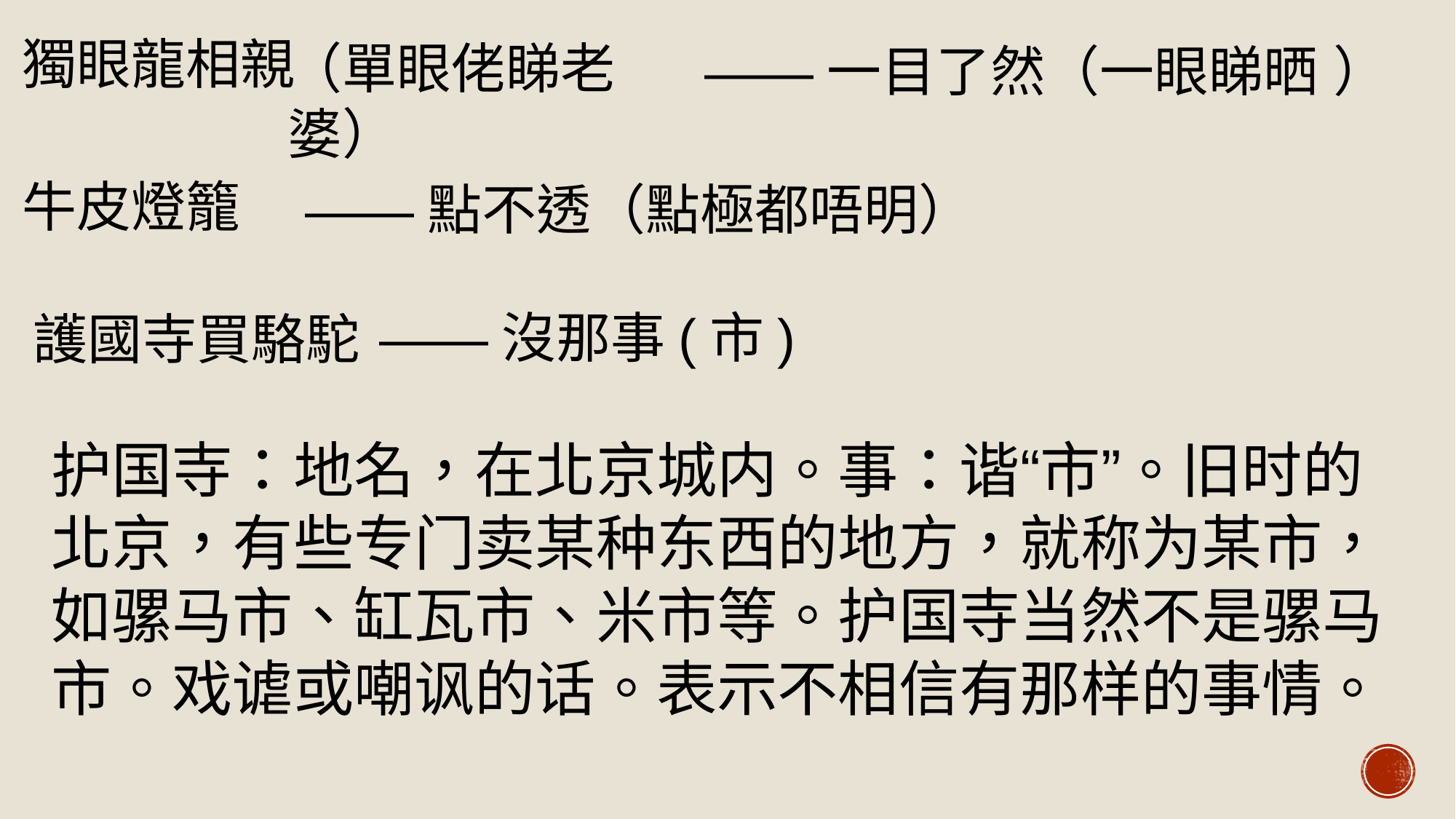

（單眼佬睇老婆）
獨眼龍相親
——一目了然（一眼睇晒 ）
牛皮燈籠
——點不透（點極都唔明）
——沒那事(市)
護國寺買駱駝

护国寺：地名，在北京城内。事：谐“市”。旧时的北京，有些专门卖某种东西的地方，就称为某市，如骡马市、缸瓦市、米市等。护国寺当然不是骡马市。戏谑或嘲讽的话。表示不相信有那样的事情。